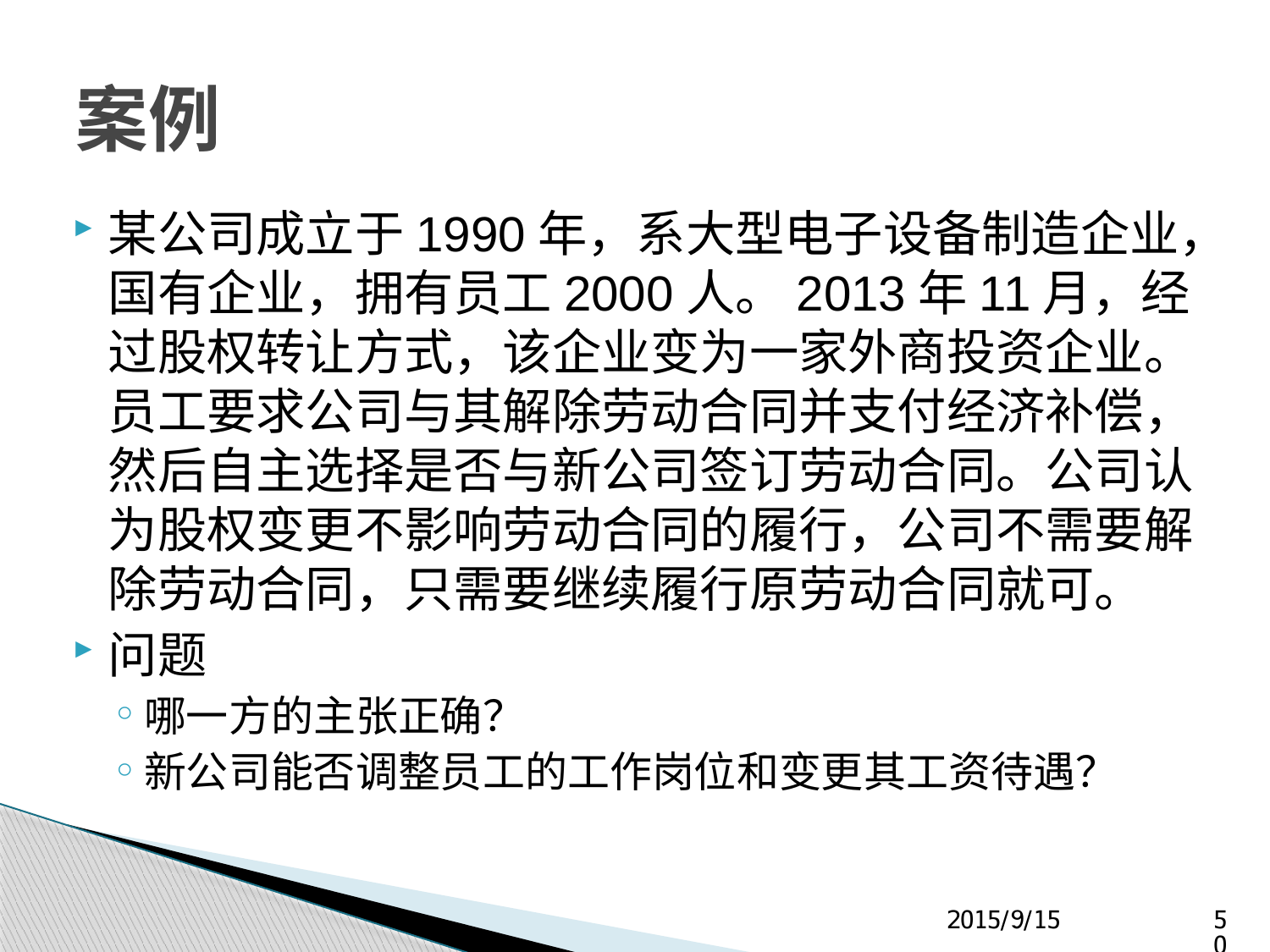

# 案例
某公司成立于1990年，系大型电子设备制造企业，国有企业，拥有员工2000人。2013年11月，经过股权转让方式，该企业变为一家外商投资企业。员工要求公司与其解除劳动合同并支付经济补偿，然后自主选择是否与新公司签订劳动合同。公司认为股权变更不影响劳动合同的履行，公司不需要解除劳动合同，只需要继续履行原劳动合同就可。
问题
哪一方的主张正确？
新公司能否调整员工的工作岗位和变更其工资待遇？
2015/9/15
50